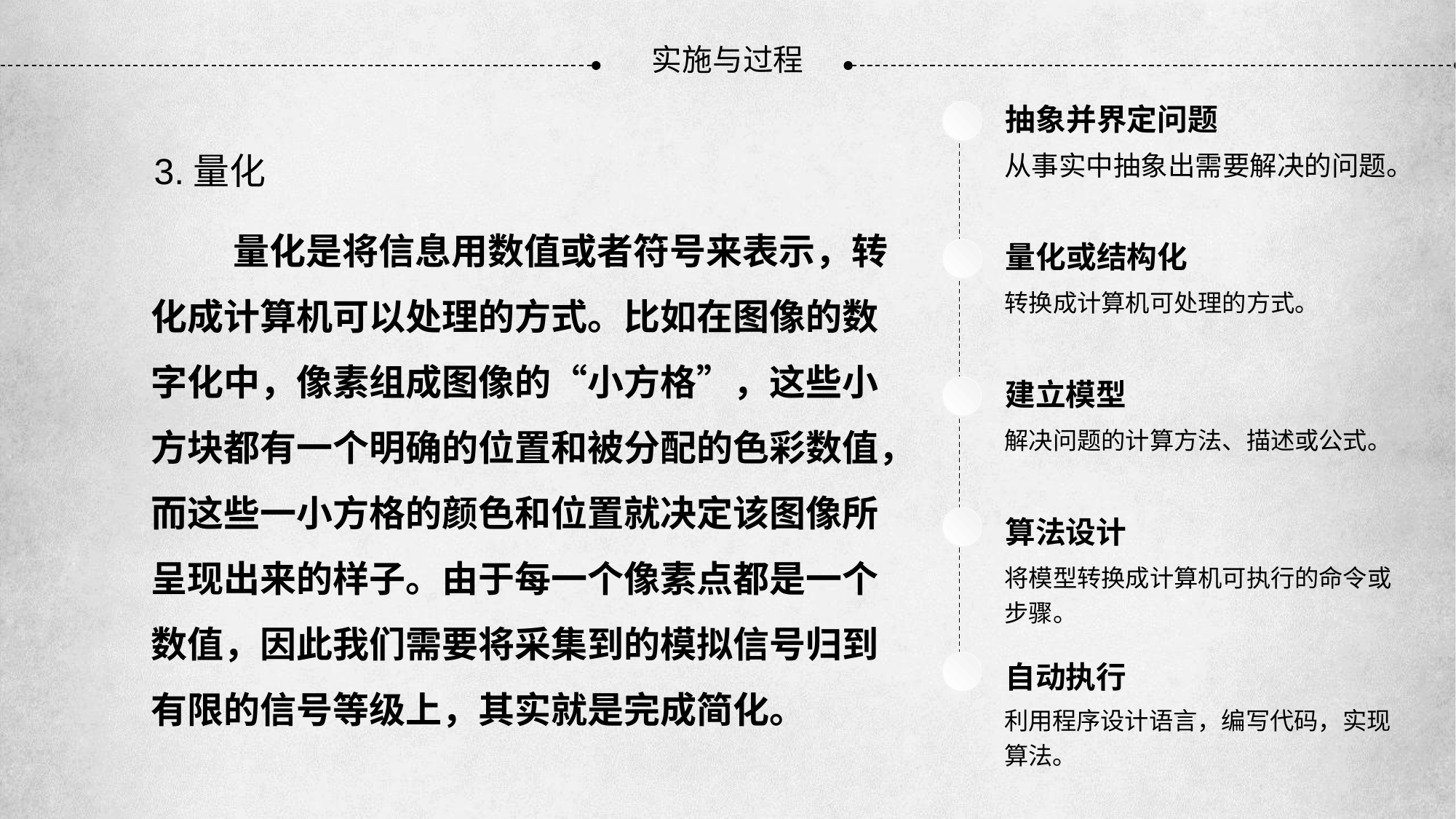

实施与过程
抽象并界定问题

从事实中抽象出需要解决的问题。
3.量化
         量化是将信息用数值或者符号来表示，转化成计算机可以处理的方式。比如在图像的数字化中，像素组成图像的“小方格”，这些小方块都有一个明确的位置和被分配的色彩数值，而这些一小方格的颜色和位置就决定该图像所呈现出来的样子。由于每一个像素点都是一个数值，因此我们需要将采集到的模拟信号归到有限的信号等级上，其实就是完成简化。
量化或结构化

转换成计算机可处理的方式。

建立模型

解决问题的计算方法、描述或公式。

算法设计
将模型转换成计算机可执行的命令或步骤。

自动执行
利用程序设计语言，编写代码，实现算法。